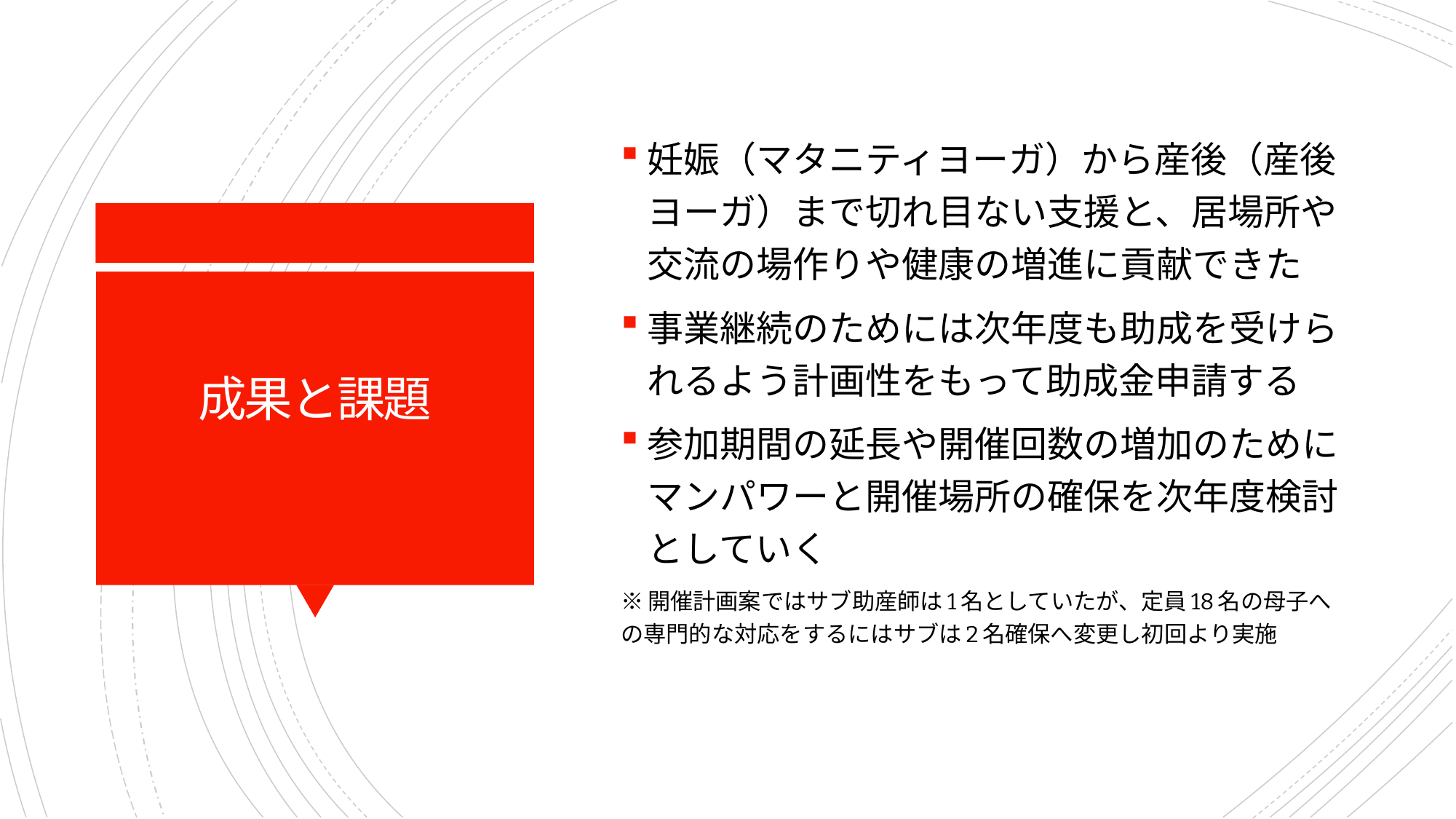

妊娠（マタニティヨーガ）から産後（産後ヨーガ）まで切れ目ない支援と、居場所や交流の場作りや健康の増進に貢献できた
事業継続のためには次年度も助成を受けられるよう計画性をもって助成金申請する
参加期間の延長や開催回数の増加のためにマンパワーと開催場所の確保を次年度検討としていく
※開催計画案ではサブ助産師は1名としていたが、定員18名の母子への専門的な対応をするにはサブは2名確保へ変更し初回より実施

# 成果と課題